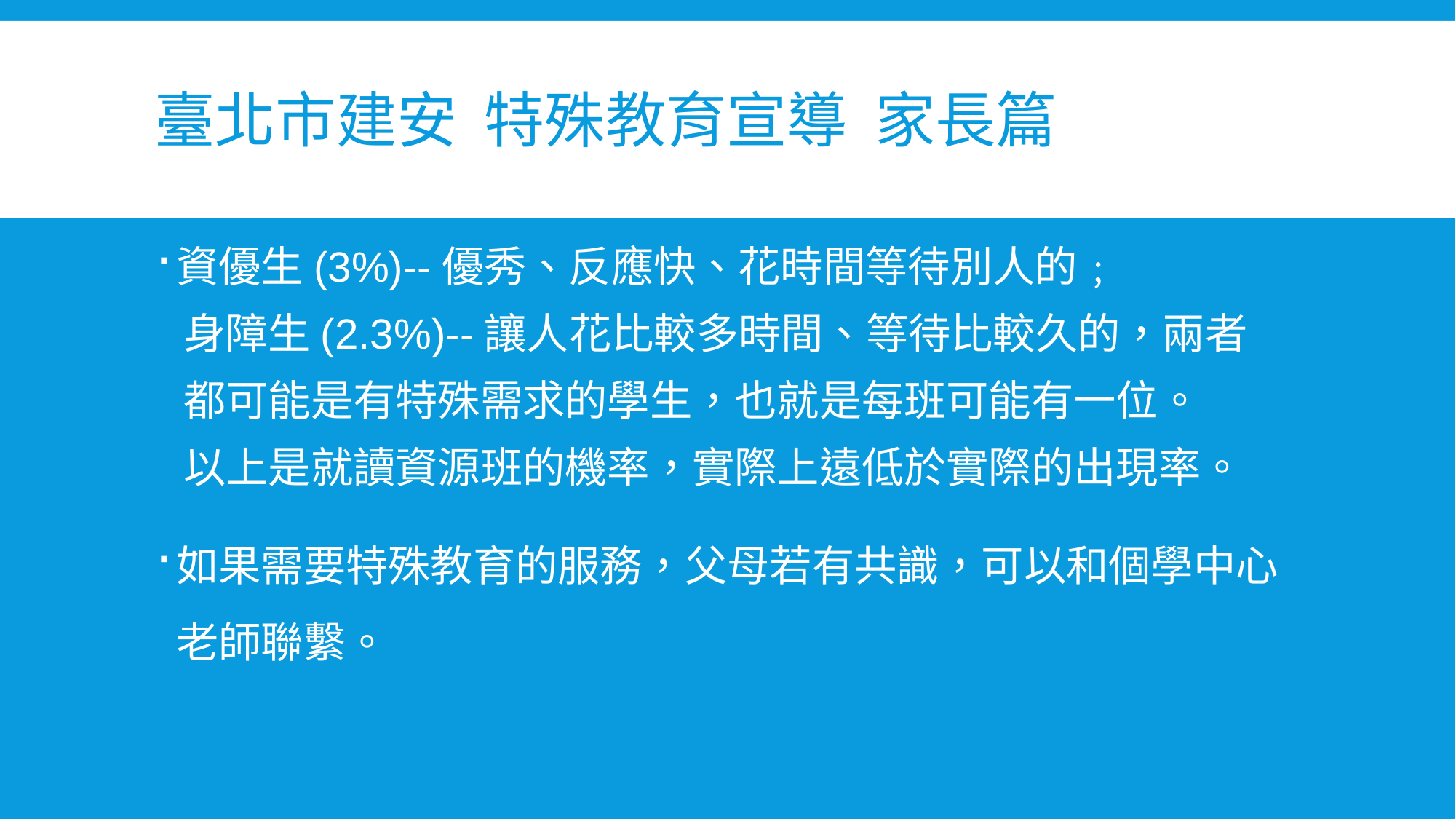

# 臺北市建安  特殊教育宣導  家長篇
資優生(3%)--優秀、反應快、花時間等待別人的﹔
  身障生(2.3%)--讓人花比較多時間、等待比較久的，兩者
  都可能是有特殊需求的學生，也就是每班可能有一位。
  以上是就讀資源班的機率，實際上遠低於實際的出現率。
如果需要特殊教育的服務，父母若有共識，可以和個學中心老師聯繫。